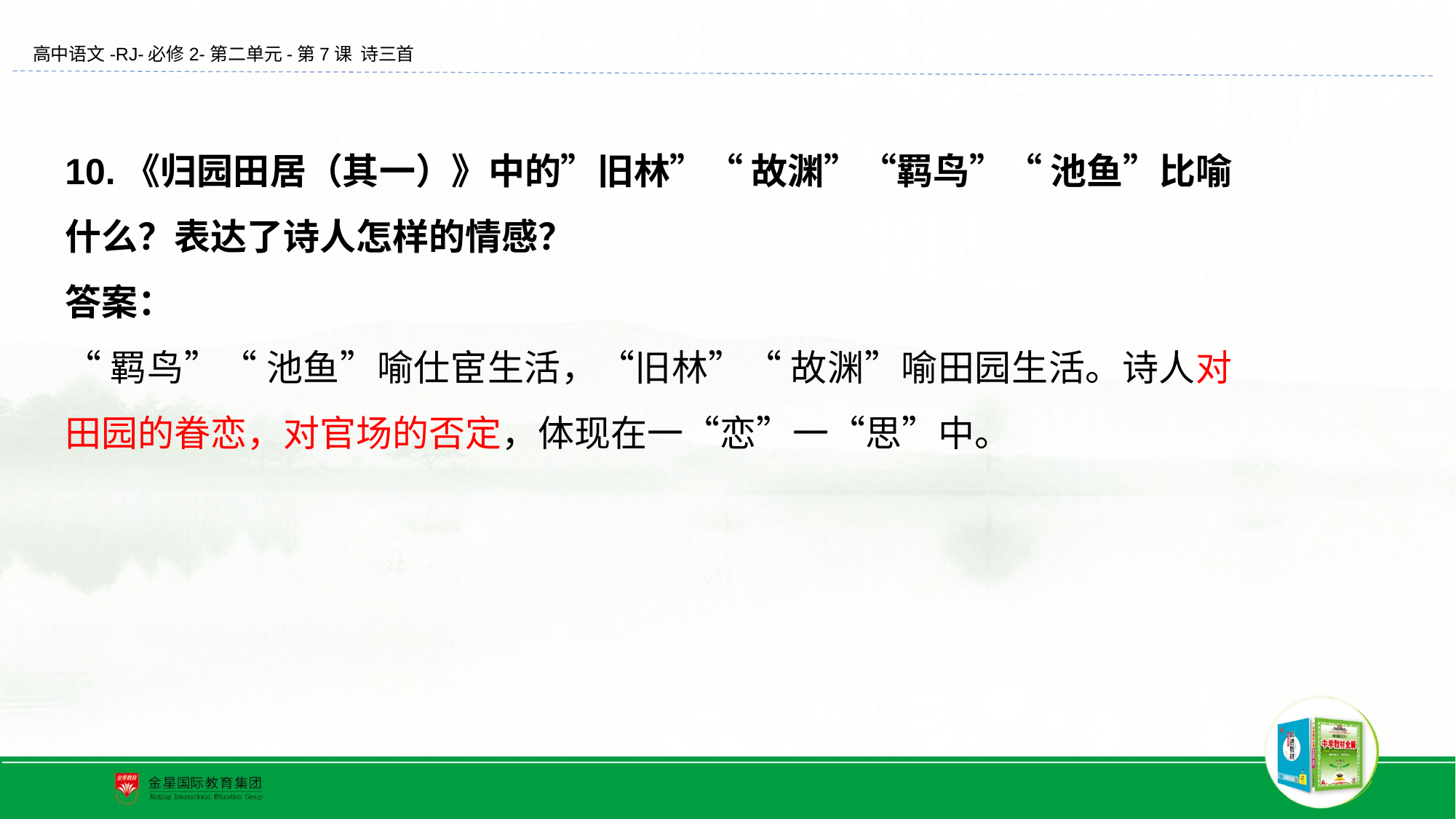

10.《归园田居（其一）》中的”旧林”“ 故渊”“羁鸟”“ 池鱼”比喻什么？表达了诗人怎样的情感？
答案：
“羁鸟”“ 池鱼”喻仕宦生活，“旧林”“ 故渊”喻田园生活。诗人对田园的眷恋，对官场的否定，体现在一“恋”一“思”中。